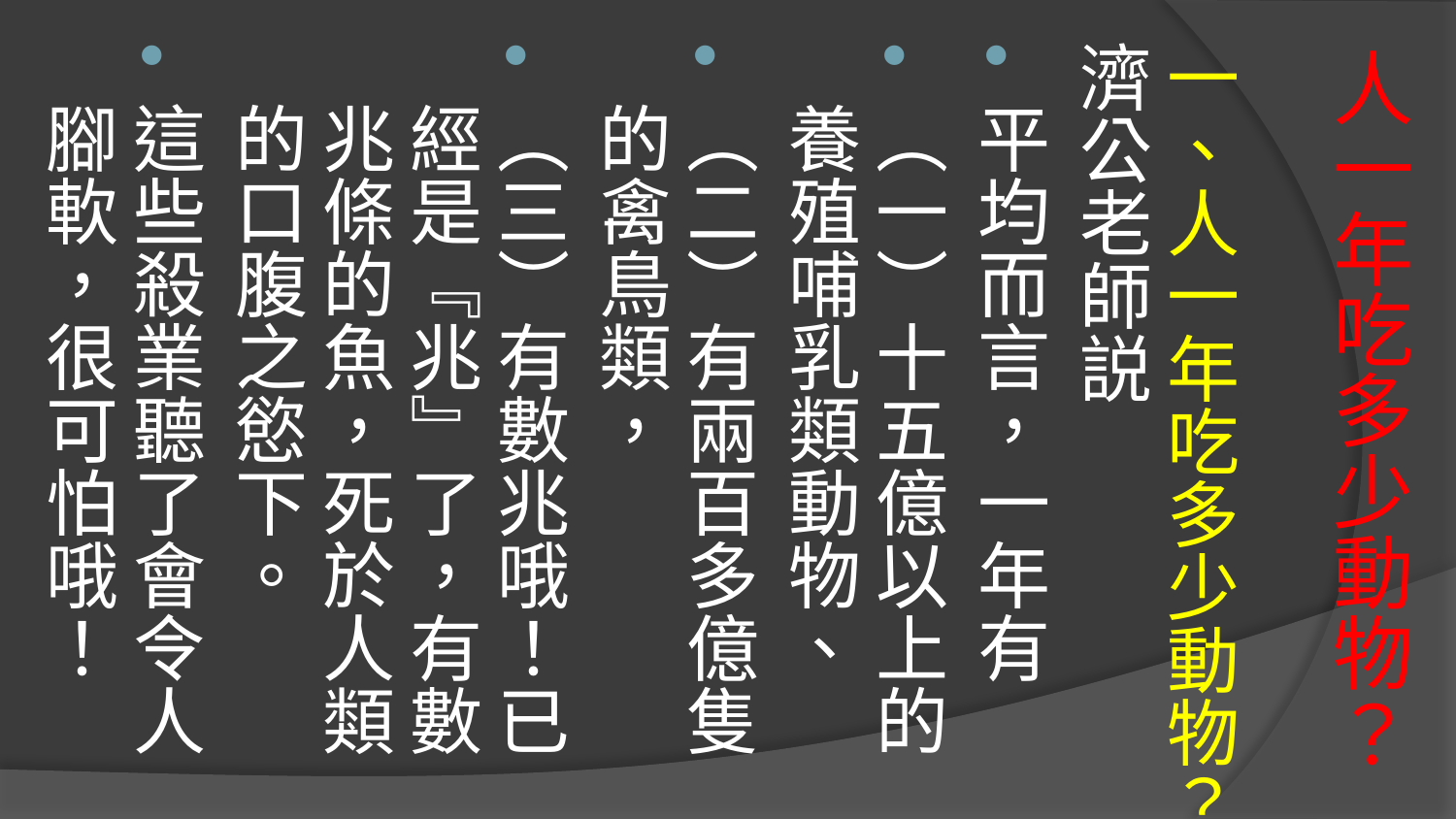

一、人一年吃多少動物？濟公老師説
平均而言，一年有
（一）十五億以上的養殖哺乳類動物、
（二）有兩百多億隻的禽鳥類，
（三）有數兆哦！已經是『兆』了，有數兆條的魚，死於人類的口腹之慾下。
這些殺業聽了會令人腳軟，很可怕哦！
# 人一年吃多少動物？